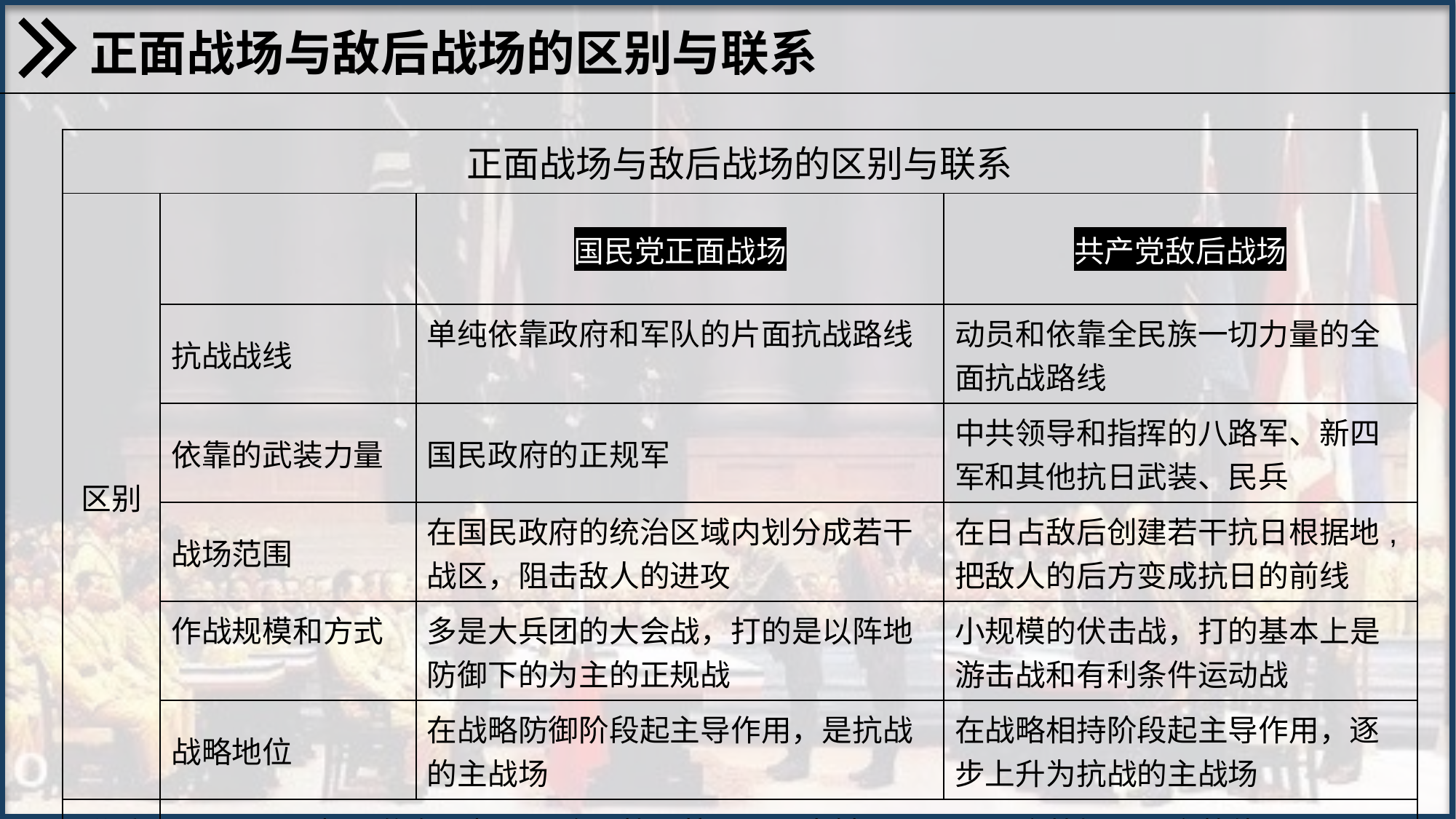

正面战场与敌后战场的区别与联系

| 正面战场与敌后战场的区别与联系 |  |  |  |
| --- | --- | --- | --- |
| 区别 |  | 国民党正面战场 | 共产党敌后战场 |
|  | 抗战战线 | 单纯依靠政府和军队的片面抗战路线 | 动员和依靠全民族一切力量的全面抗战路线 |
|  | 依靠的武装力量 | 国民政府的正规军 | 中共领导和指挥的八路军、新四军和其他抗日武装、民兵 |
|  | 战场范围 | 在国民政府的统治区域内划分成若干战区，阻击敌人的进攻 | 在日占敌后创建若干抗日根据地,把敌人的后方变成抗日的前线 |
|  | 作战规模和方式 | 多是大兵团的大会战，打的是以阵地防御下的为主的正规战 | 小规模的伏击战，打的基本上是游击战和有利条件运动战 |
|  | 战略地位 | 在战略防御阶段起主导作用，是抗战的主战场 | 在战略相持阶段起主导作用，逐步上升为抗战的主战场 |
| 联系 | 相互依存，相互配合，协同抗日，二者缺一不可，两个战场是一个整体 |  |  |